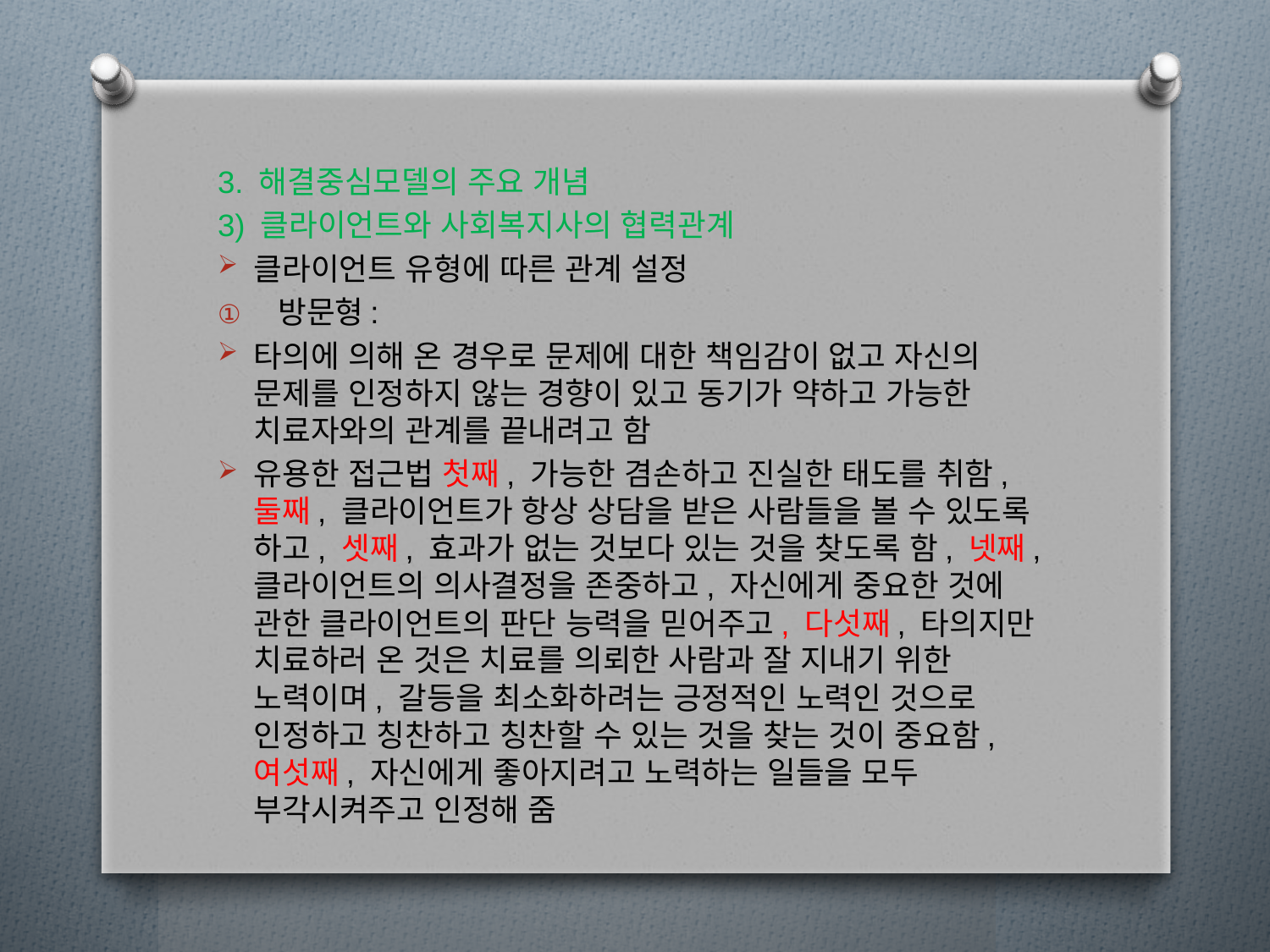

3. 해결중심모델의 주요 개념
3) 클라이언트와 사회복지사의 협력관계
클라이언트 유형에 따른 관계 설정
방문형:
타의에 의해 온 경우로 문제에 대한 책임감이 없고 자신의 문제를 인정하지 않는 경향이 있고 동기가 약하고 가능한 치료자와의 관계를 끝내려고 함
유용한 접근법 첫째, 가능한 겸손하고 진실한 태도를 취함, 둘째, 클라이언트가 항상 상담을 받은 사람들을 볼 수 있도록 하고, 셋째, 효과가 없는 것보다 있는 것을 찾도록 함, 넷째, 클라이언트의 의사결정을 존중하고, 자신에게 중요한 것에 관한 클라이언트의 판단 능력을 믿어주고, 다섯째, 타의지만 치료하러 온 것은 치료를 의뢰한 사람과 잘 지내기 위한 노력이며, 갈등을 최소화하려는 긍정적인 노력인 것으로 인정하고 칭찬하고 칭찬할 수 있는 것을 찾는 것이 중요함, 여섯째, 자신에게 좋아지려고 노력하는 일들을 모두 부각시켜주고 인정해 줌